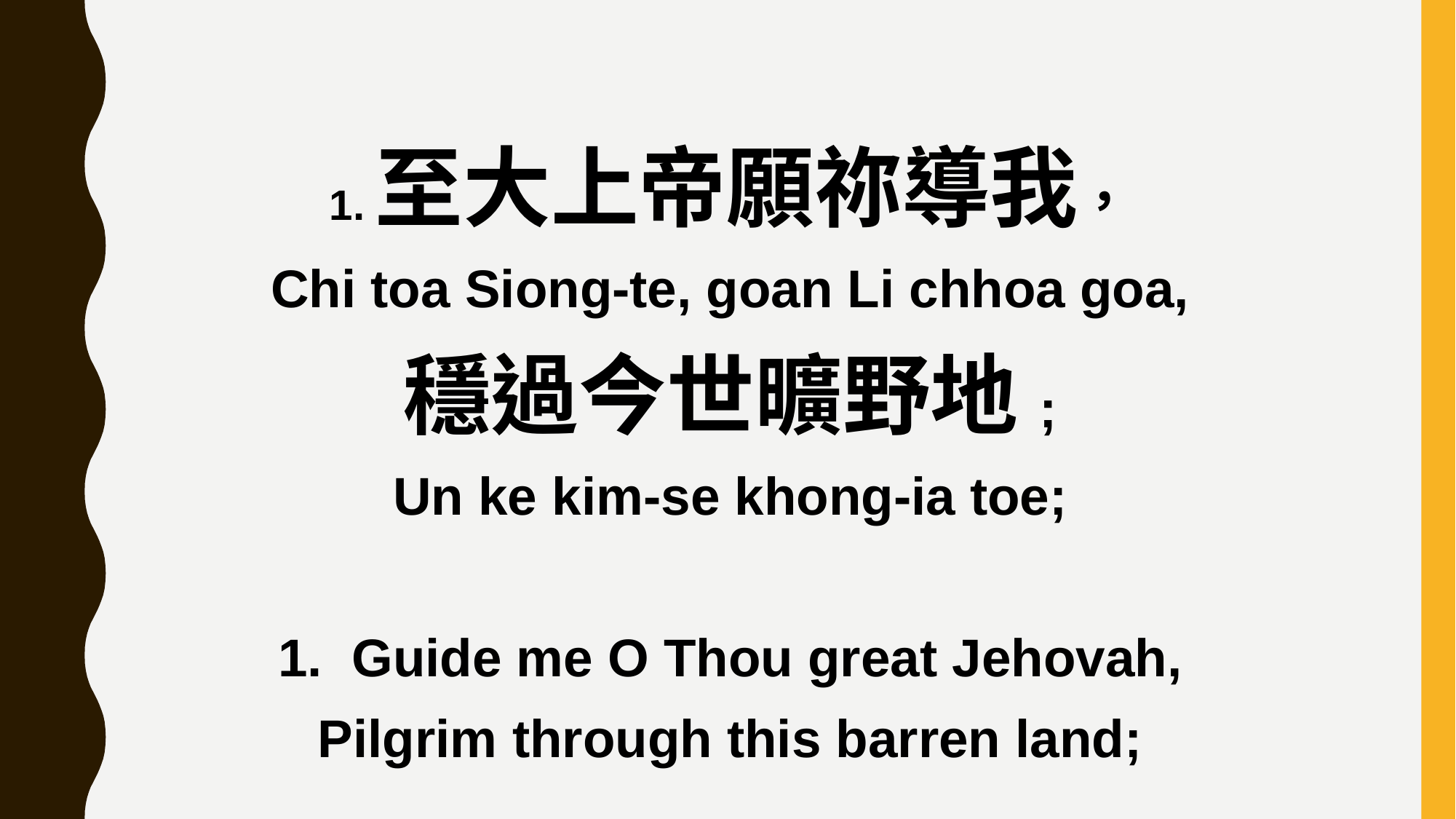

1.至大上帝願祢導我，
Chi toa Siong-te, goan Li chhoa goa,
穩過今世曠野地;
Un ke kim-se khong-ia toe;

1.  Guide me O Thou great Jehovah,
Pilgrim through this barren land;